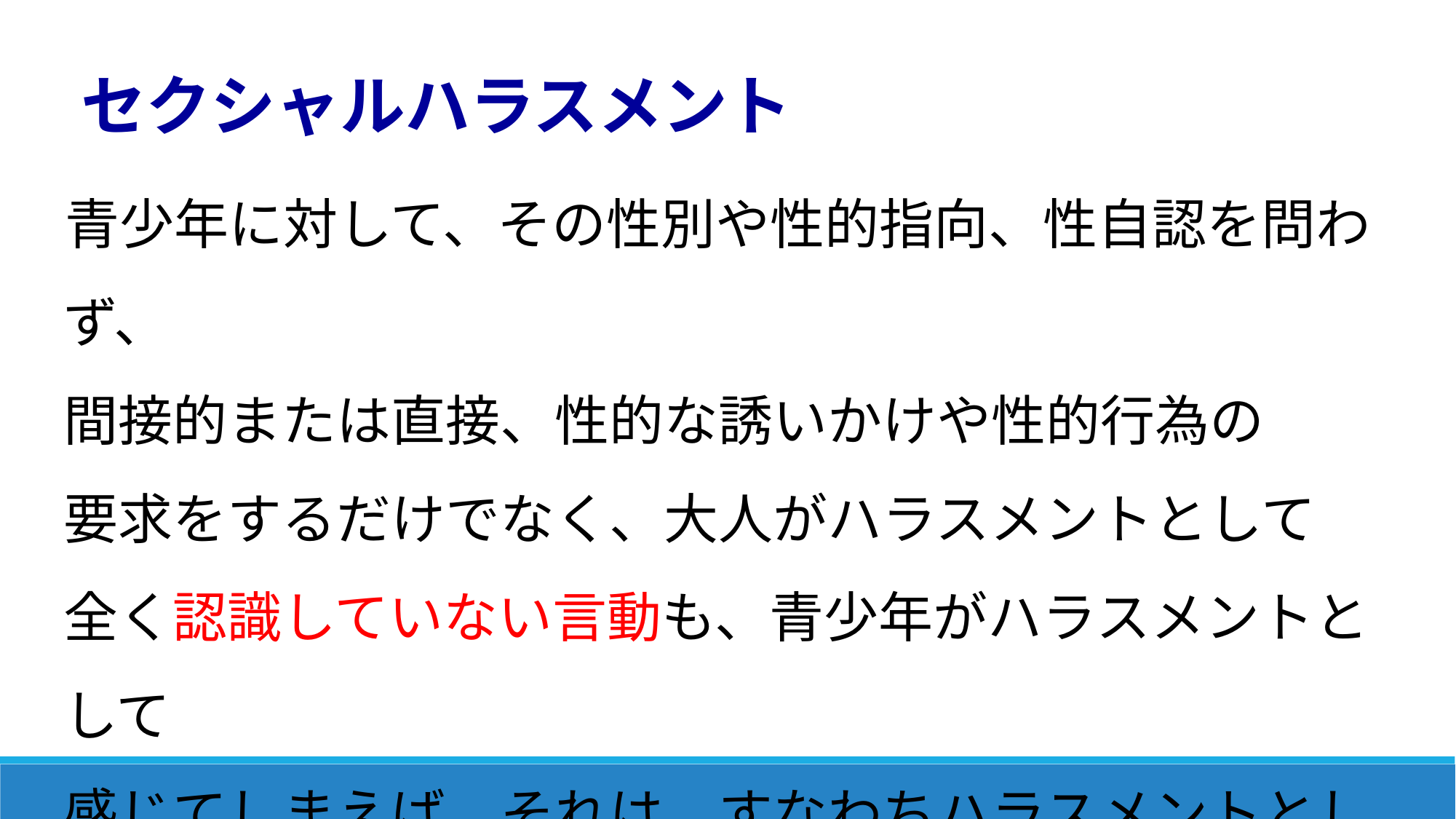

セクシャルハラスメント
青少年に対して、その性別や性的指向、性自認を問わず、
間接的または直接、性的な誘いかけや性的行為の
要求をするだけでなく、大人がハラスメントとして
全く認識していない言動も、青少年がハラスメントとして
感じてしまえば、それは、すなわちハラスメントとして
判断される可能性がある。